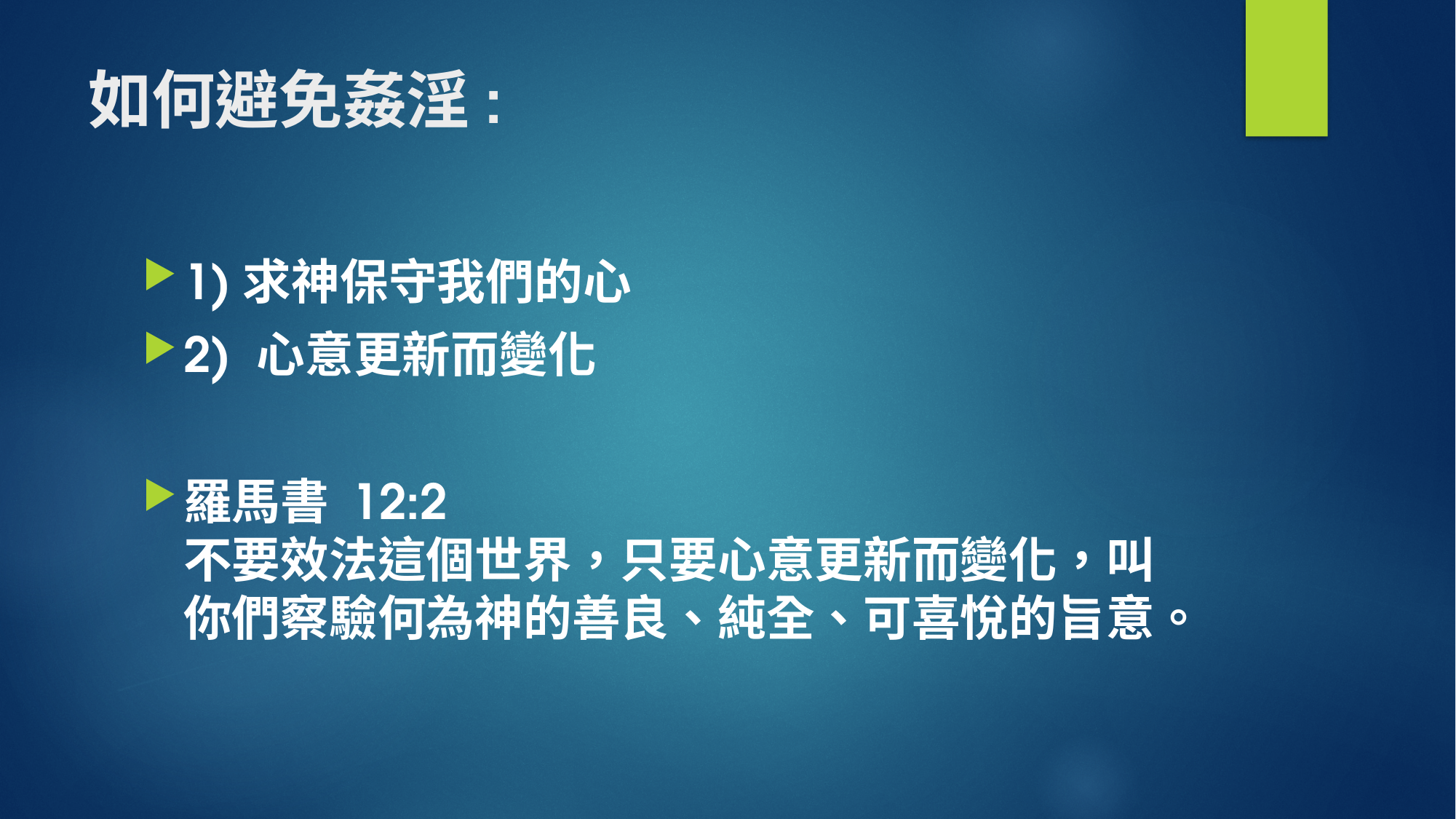

# 如何避免姦淫:
1)求神保守我們的心
2) 心意更新而變化

羅馬書 12:2
不要效法這個世界，只要心意更新而變化，叫你們察驗何為神的善良、純全、可喜悅的旨意。